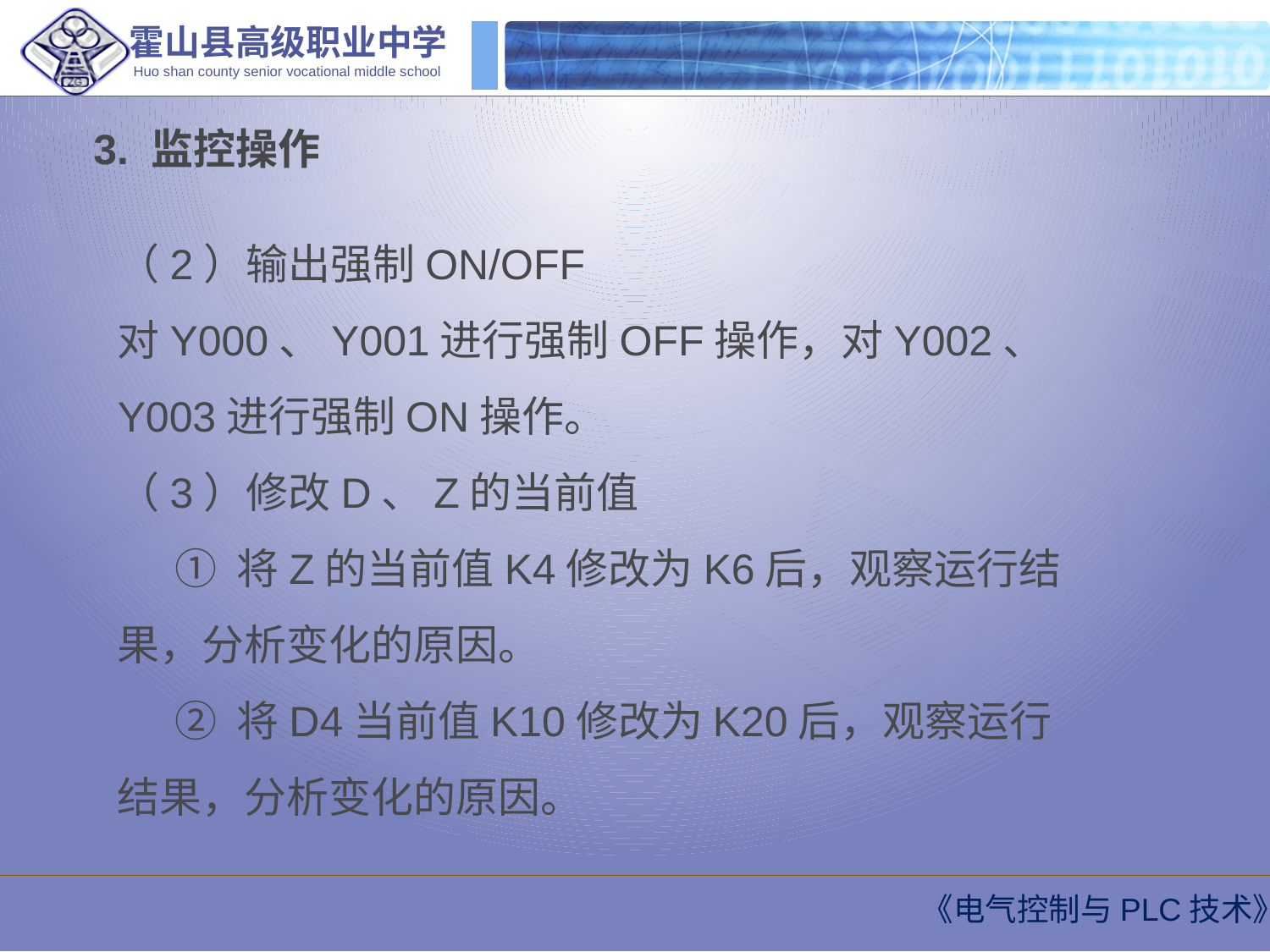

3. 监控操作
（2）输出强制ON/OFF
对Y000、Y001进行强制OFF操作，对Y002、Y003进行强制ON操作。
（3）修改D、Z的当前值
      ① 将Z的当前值K4修改为K6后，观察运行结果，分析变化的原因。
      ② 将D4当前值K10修改为K20后，观察运行结果，分析变化的原因。